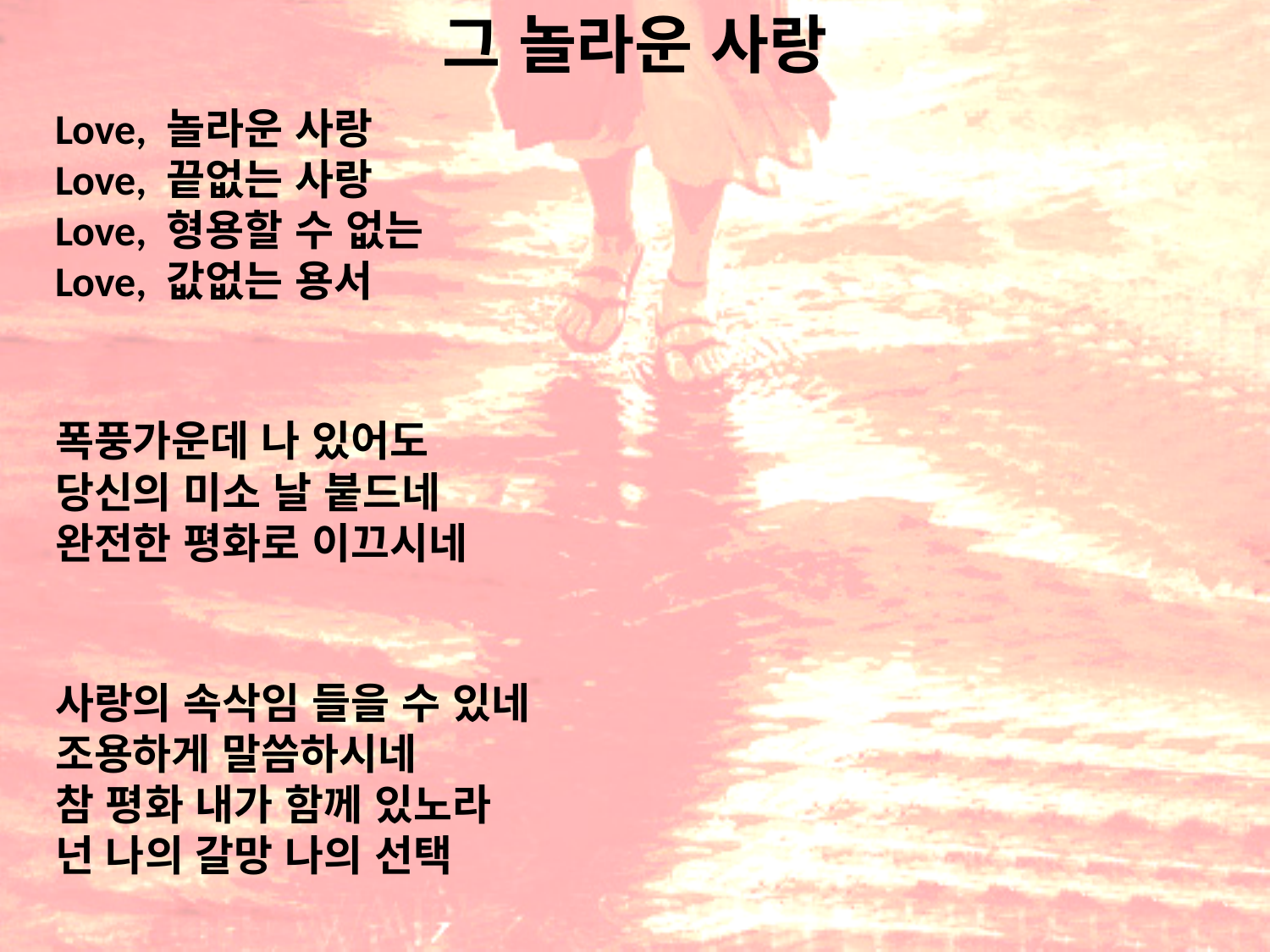

# 그 놀라운 사랑
Love, 놀라운 사랑
Love, 끝없는 사랑
Love, 형용할 수 없는
Love, 값없는 용서
폭풍가운데 나 있어도
당신의 미소 날 붙드네
완전한 평화로 이끄시네
사랑의 속삭임 들을 수 있네
조용하게 말씀하시네
참 평화 내가 함께 있노라
넌 나의 갈망 나의 선택